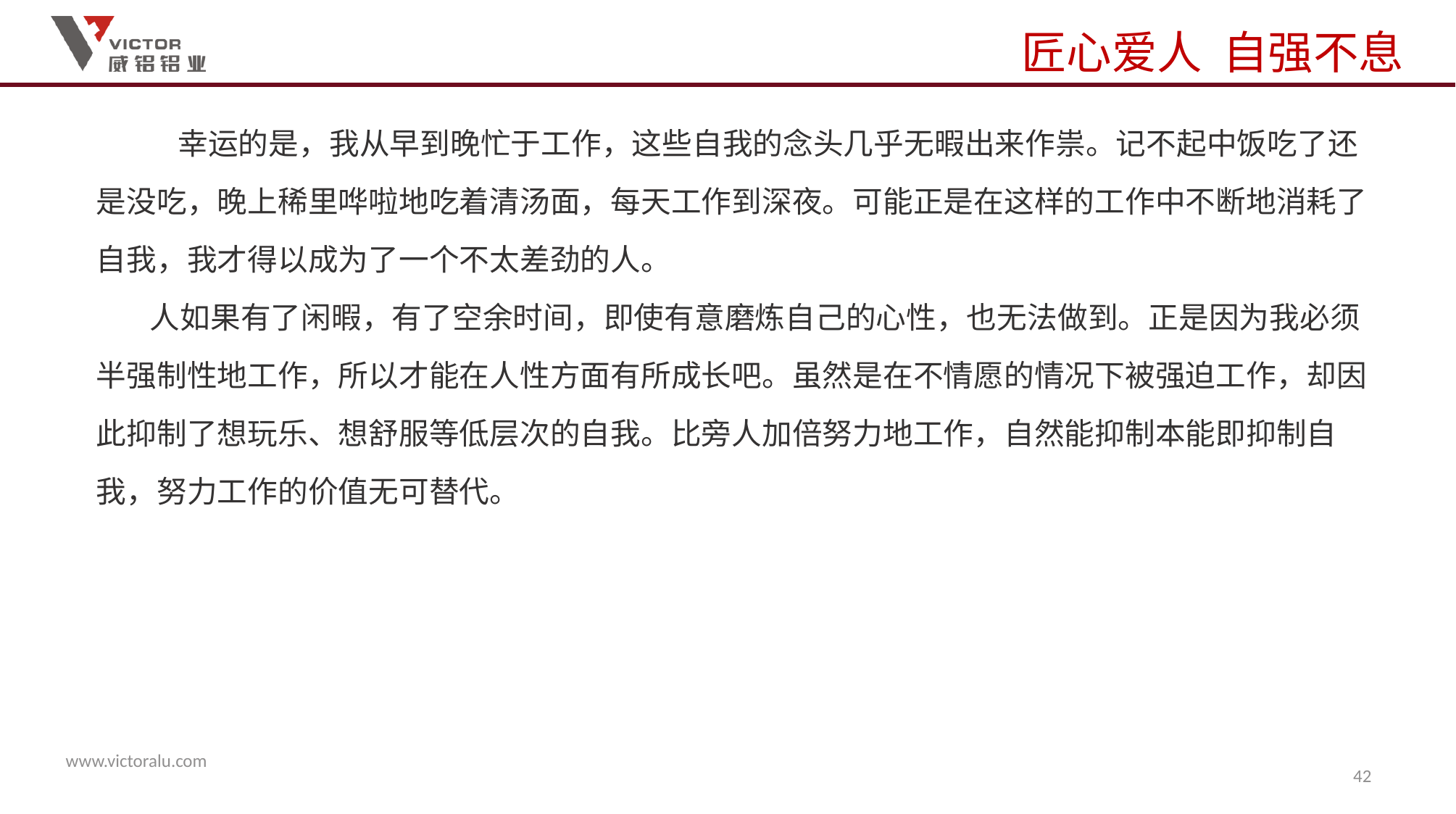

幸运的是，我从早到晚忙于工作，这些自我的念头几乎无暇出来作祟。记不起中饭吃了还是没吃，晚上稀里哗啦地吃着清汤面，每天工作到深夜。可能正是在这样的工作中不断地消耗了自我，我才得以成为了一个不太差劲的人。
        人如果有了闲暇，有了空余时间，即使有意磨炼自己的心性，也无法做到。正是因为我必须半强制性地工作，所以才能在人性方面有所成长吧。虽然是在不情愿的情况下被强迫工作，却因此抑制了想玩乐、想舒服等低层次的自我。比旁人加倍努力地工作，自然能抑制本能即抑制自我，努力工作的价值无可替代。
42